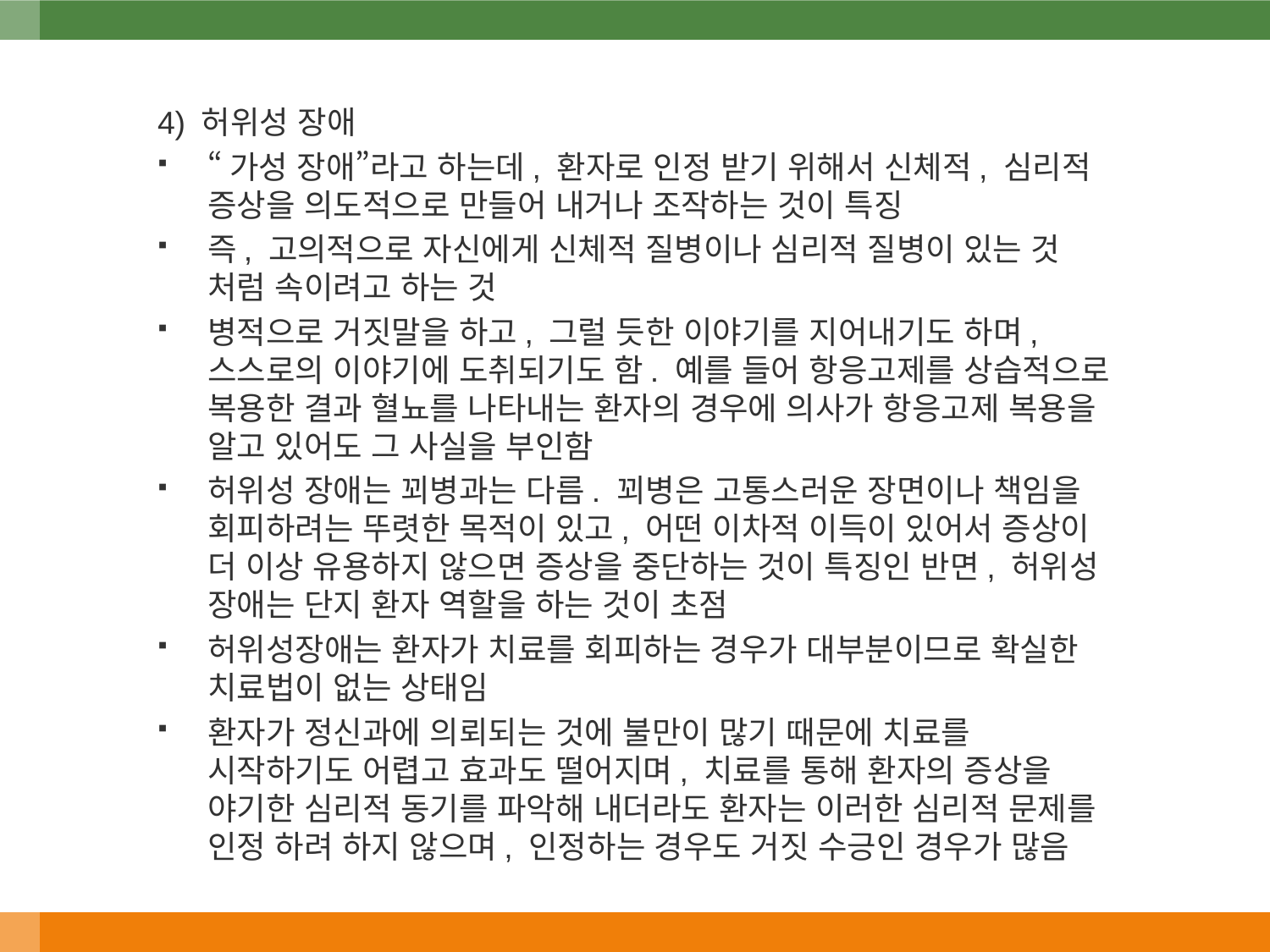

4) 허위성 장애
“가성 장애”라고 하는데, 환자로 인정 받기 위해서 신체적, 심리적 증상을 의도적으로 만들어 내거나 조작하는 것이 특징
즉, 고의적으로 자신에게 신체적 질병이나 심리적 질병이 있는 것 처럼 속이려고 하는 것
병적으로 거짓말을 하고, 그럴 듯한 이야기를 지어내기도 하며, 스스로의 이야기에 도취되기도 함. 예를 들어 항응고제를 상습적으로 복용한 결과 혈뇨를 나타내는 환자의 경우에 의사가 항응고제 복용을 알고 있어도 그 사실을 부인함
허위성 장애는 꾀병과는 다름. 꾀병은 고통스러운 장면이나 책임을 회피하려는 뚜렷한 목적이 있고, 어떤 이차적 이득이 있어서 증상이 더 이상 유용하지 않으면 증상을 중단하는 것이 특징인 반면, 허위성 장애는 단지 환자 역할을 하는 것이 초점
허위성장애는 환자가 치료를 회피하는 경우가 대부분이므로 확실한 치료법이 없는 상태임
환자가 정신과에 의뢰되는 것에 불만이 많기 때문에 치료를 시작하기도 어렵고 효과도 떨어지며, 치료를 통해 환자의 증상을 야기한 심리적 동기를 파악해 내더라도 환자는 이러한 심리적 문제를 인정 하려 하지 않으며, 인정하는 경우도 거짓 수긍인 경우가 많음